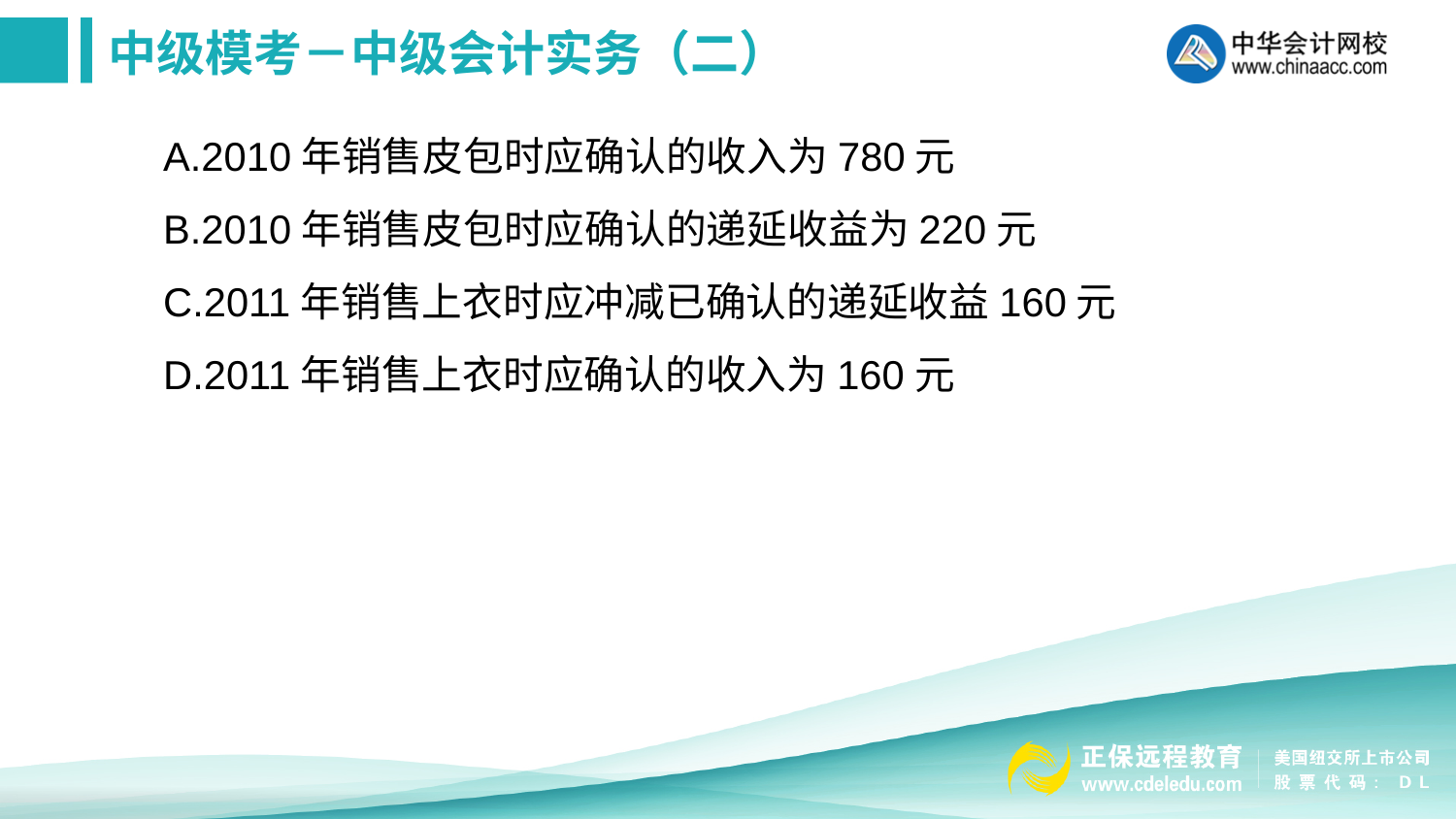

A.2010年销售皮包时应确认的收入为780元
B.2010年销售皮包时应确认的递延收益为220元
C.2011年销售上衣时应冲减已确认的递延收益160元
D.2011年销售上衣时应确认的收入为160元